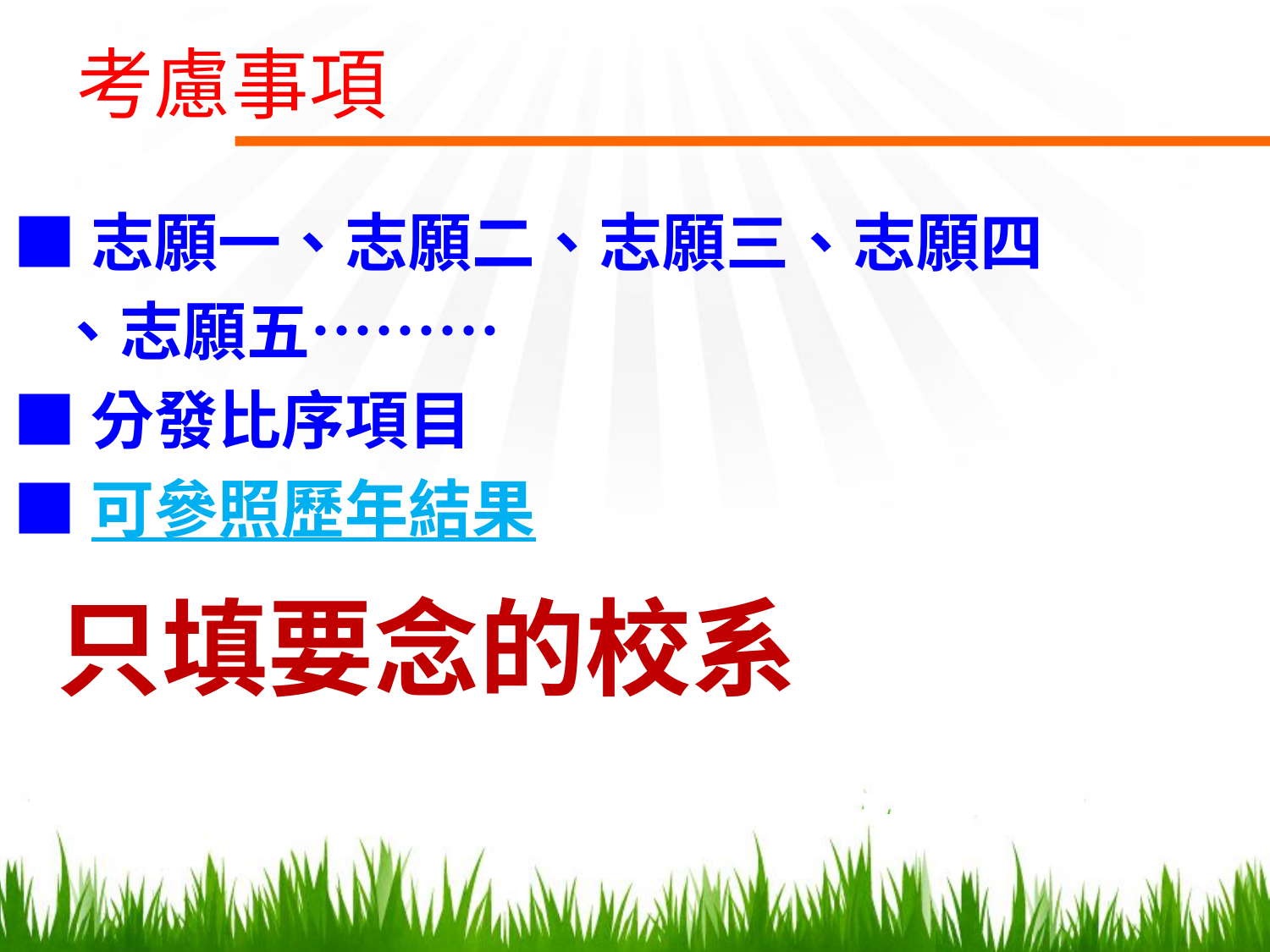

# 考慮事項
■志願一、志願二、志願三、志願四
  、志願五………
■分發比序項目
■可參照歷年結果
  只填要念的校系